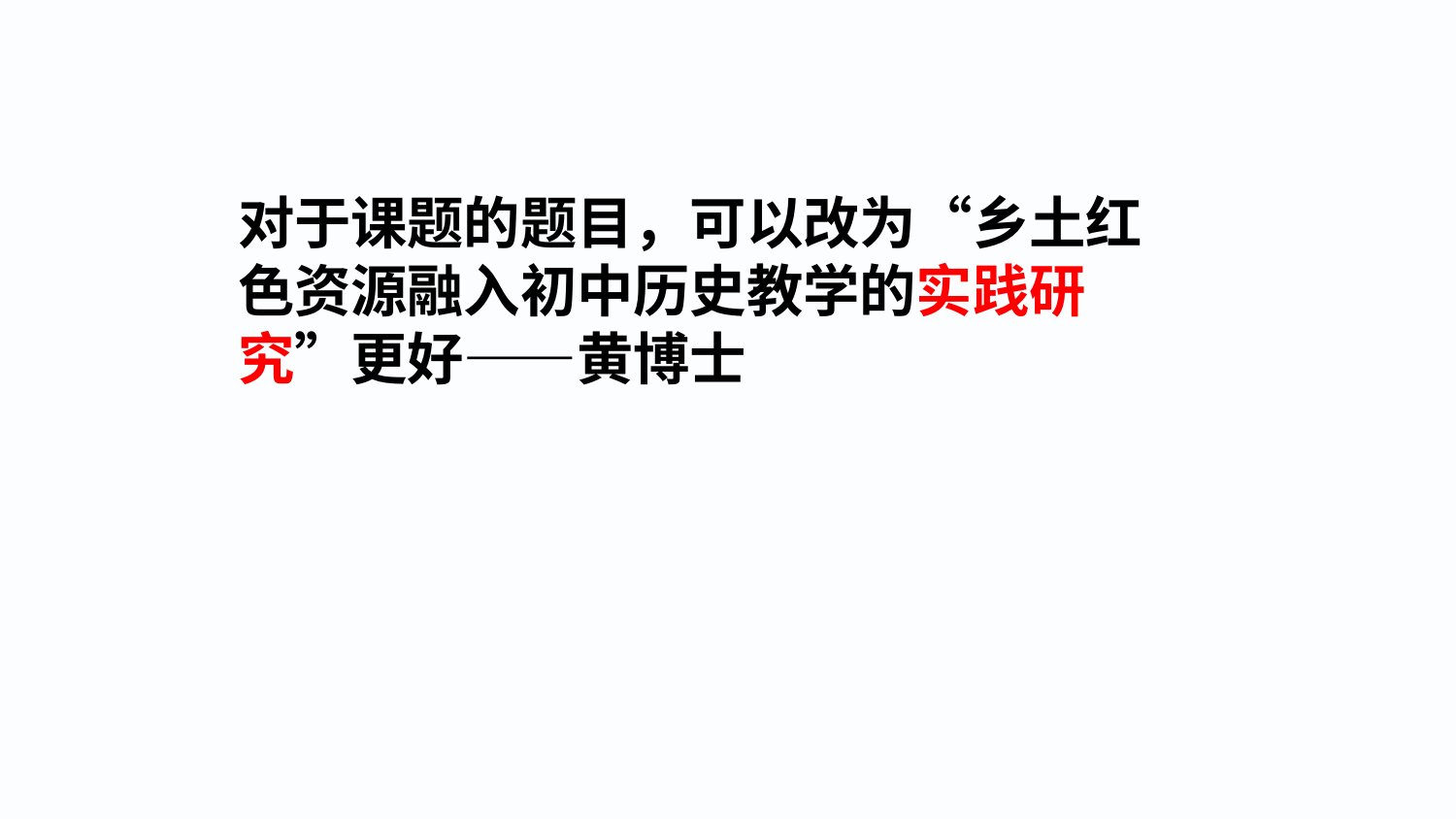

对于课题的题目，可以改为“乡土红色资源融入初中历史教学的实践研究”更好——黄博士